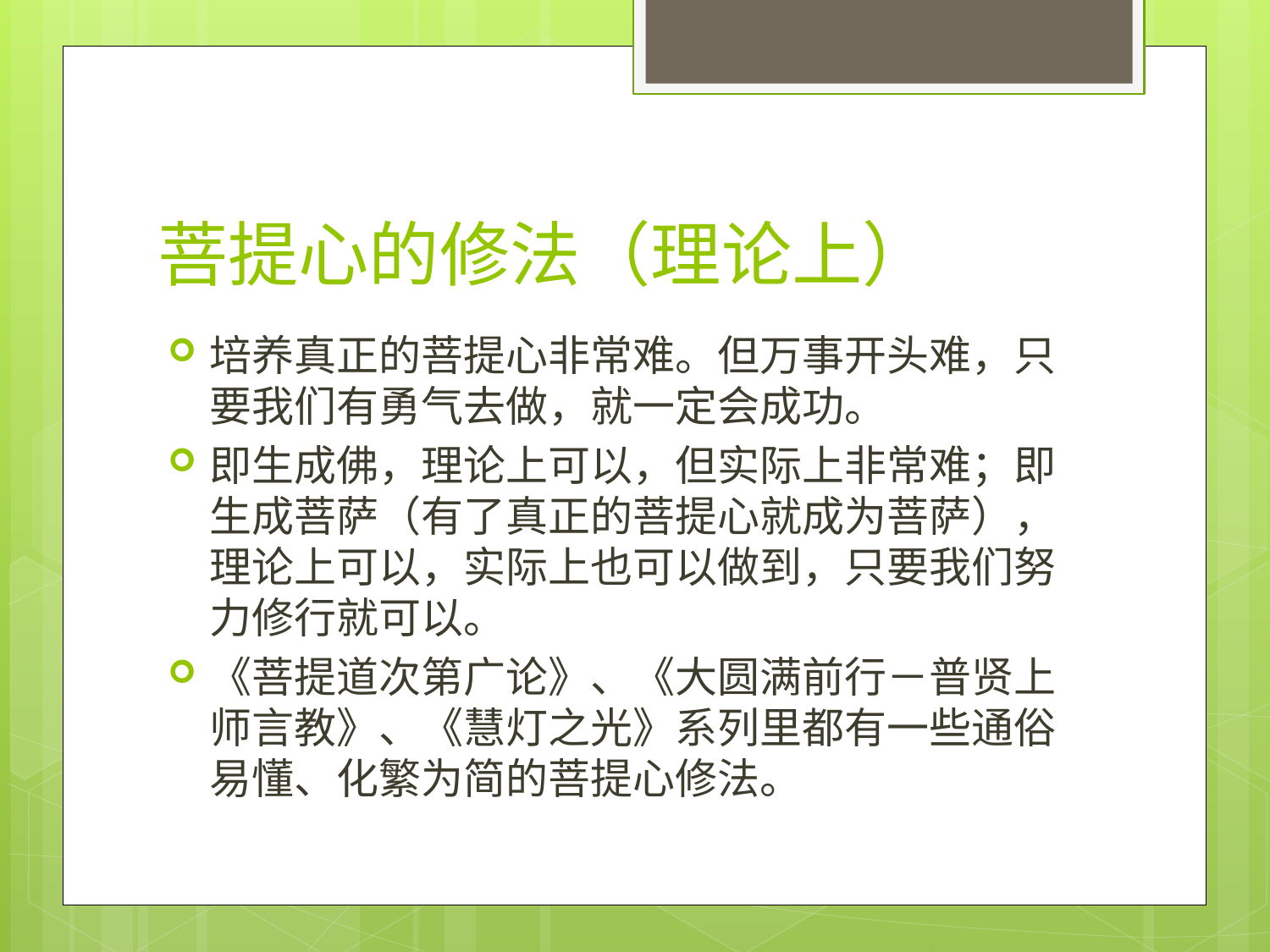

# 菩提心的修法（理论上）
培养真正的菩提心非常难。但万事开头难，只要我们有勇气去做，就一定会成功。
即生成佛，理论上可以，但实际上非常难；即生成菩萨（有了真正的菩提心就成为菩萨），理论上可以，实际上也可以做到，只要我们努力修行就可以。
《菩提道次第广论》、《大圆满前行－普贤上师言教》、《慧灯之光》系列里都有一些通俗易懂、化繁为简的菩提心修法。